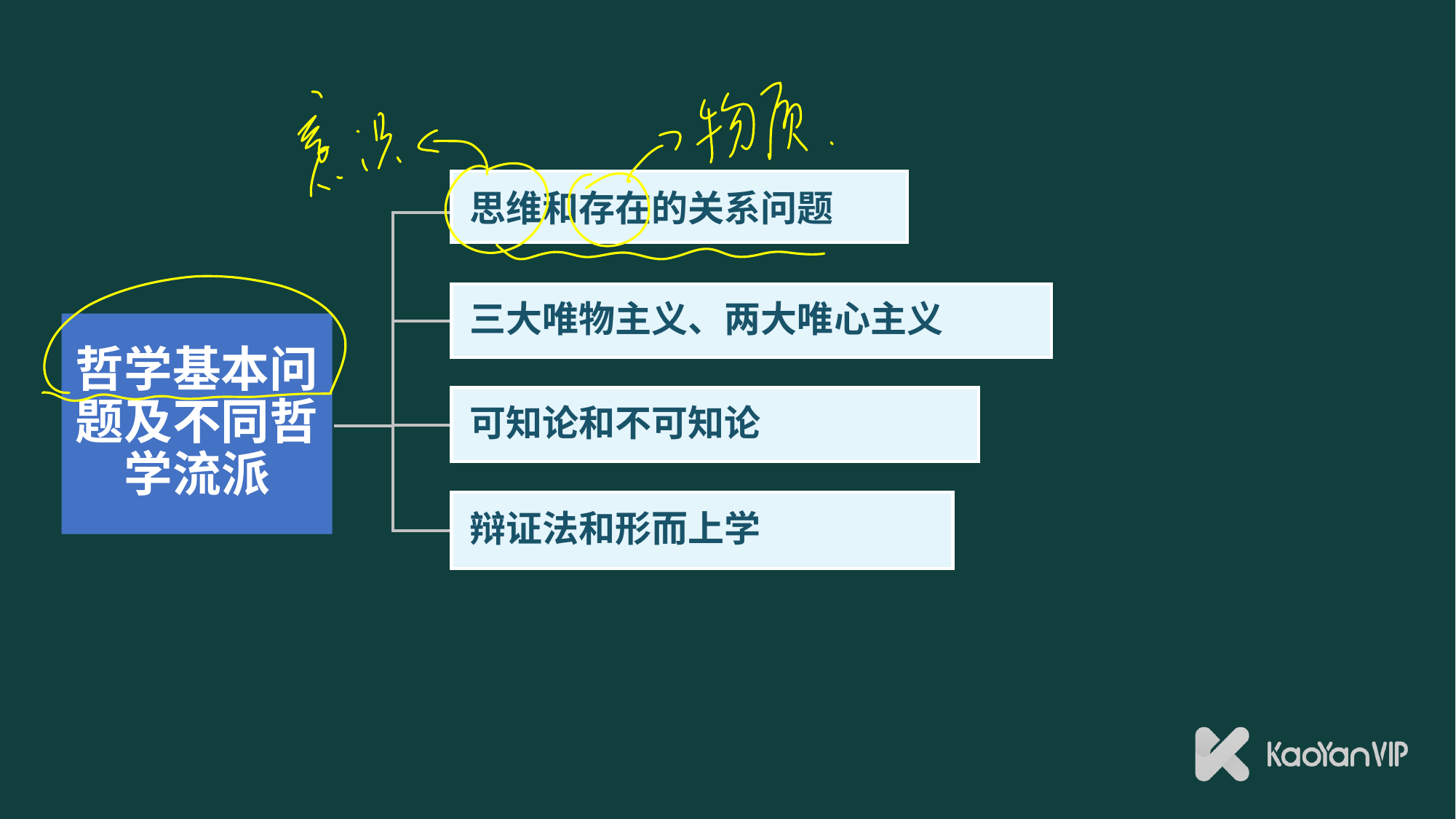

思维和存在的关系问题

 三大唯物主义、两大唯心主义
哲学基本问题及不同哲学流派

 可知论和不可知论

 辩证法和形而上学